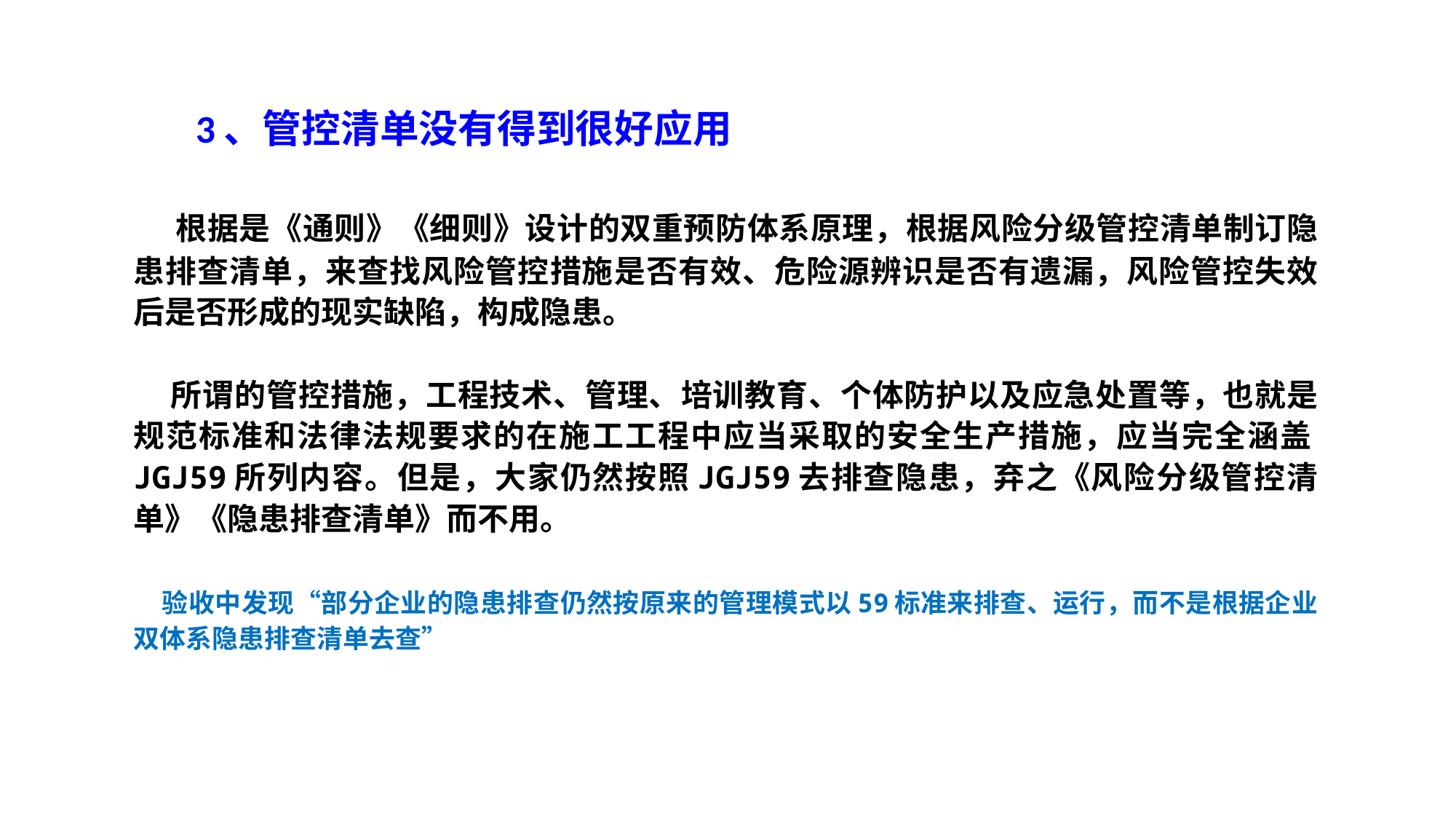

3、管控清单没有得到很好应用

    根据是《通则》《细则》设计的双重预防体系原理，根据风险分级管控清单制订隐患排查清单，来查找风险管控措施是否有效、危险源辨识是否有遗漏，风险管控失效后是否形成的现实缺陷，构成隐患。

    所谓的管控措施，工程技术、管理、培训教育、个体防护以及应急处置等，也就是规范标准和法律法规要求的在施工工程中应当采取的安全生产措施，应当完全涵盖JGJ59所列内容。但是，大家仍然按照JGJ59去排查隐患，弃之《风险分级管控清单》《隐患排查清单》而不用。

   验收中发现“部分企业的隐患排查仍然按原来的管理模式以59标准来排查、运行，而不是根据企业双体系隐患排查清单去查”